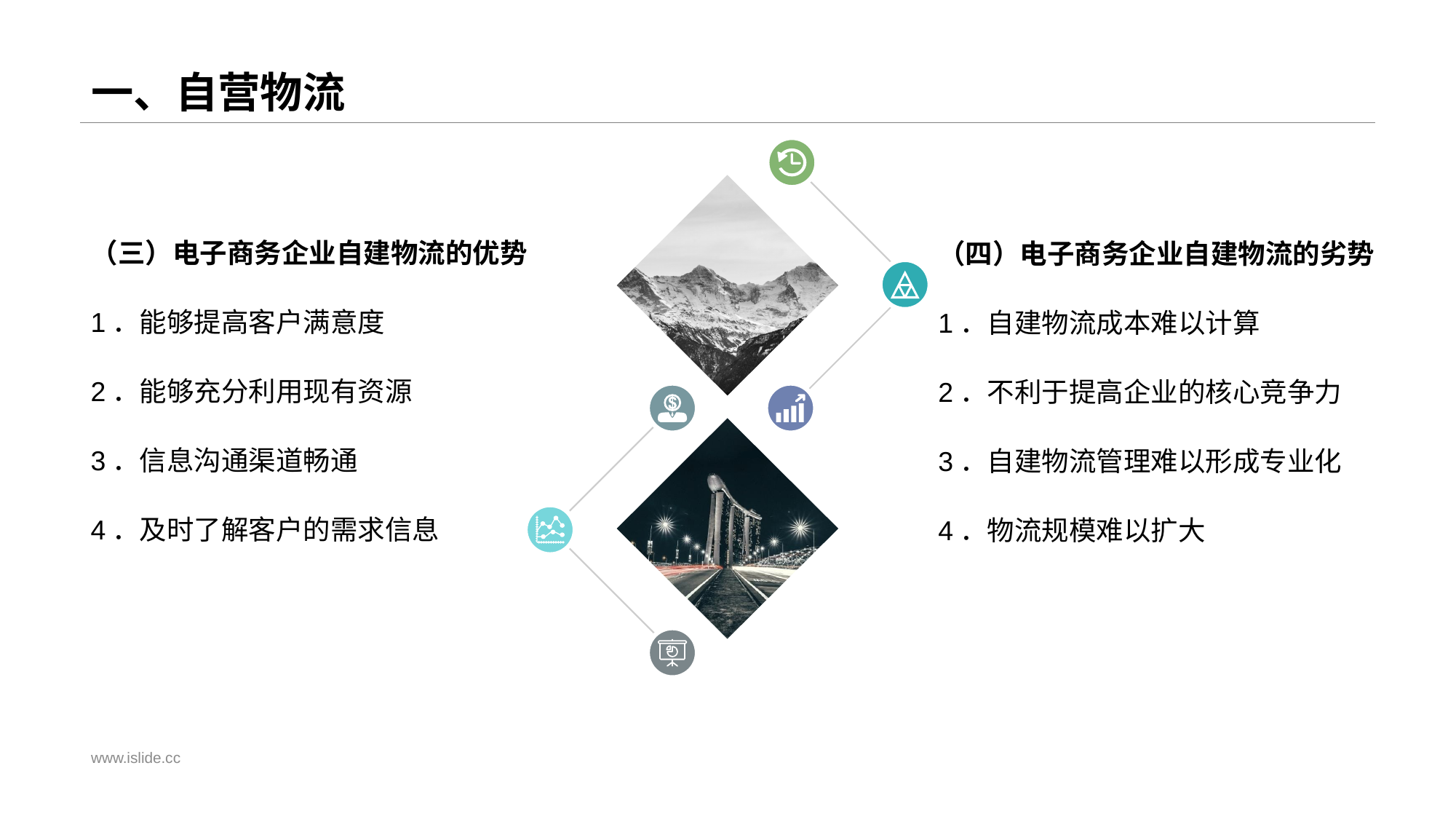

# 一、自营物流

（三）电子商务企业自建物流的优势
1．能够提高客户满意度
2．能够充分利用现有资源
3．信息沟通渠道畅通
4．及时了解客户的需求信息
（四）电子商务企业自建物流的劣势
1．自建物流成本难以计算
2．不利于提高企业的核心竞争力
3．自建物流管理难以形成专业化
4．物流规模难以扩大
www.islide.cc
4